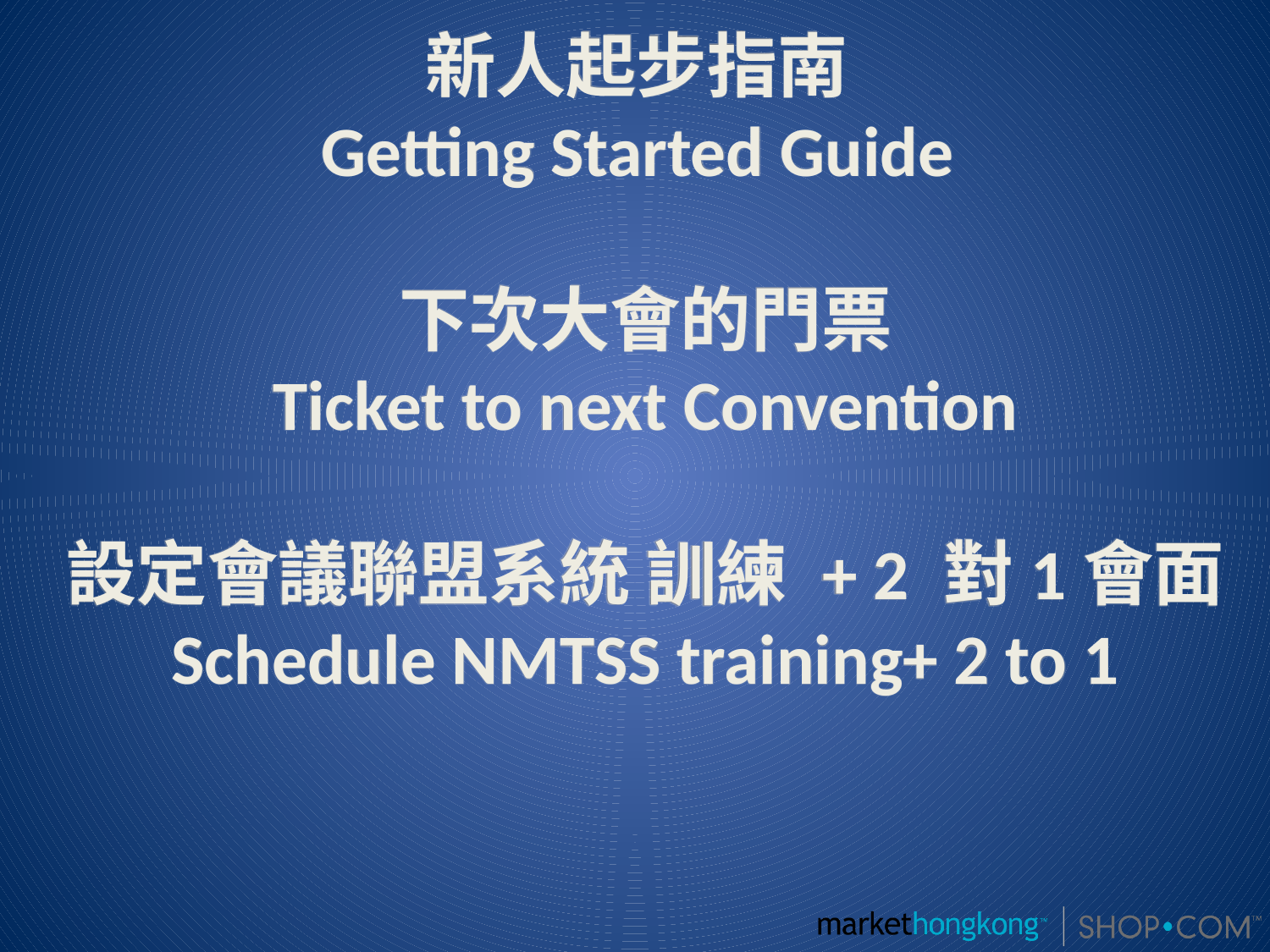

新人起步指南
Getting Started Guide

下次大會的門票
Ticket to next Convention

設定會議聯盟系統 訓練 + 2 對1會面
Schedule NMTSS training+ 2 to 1